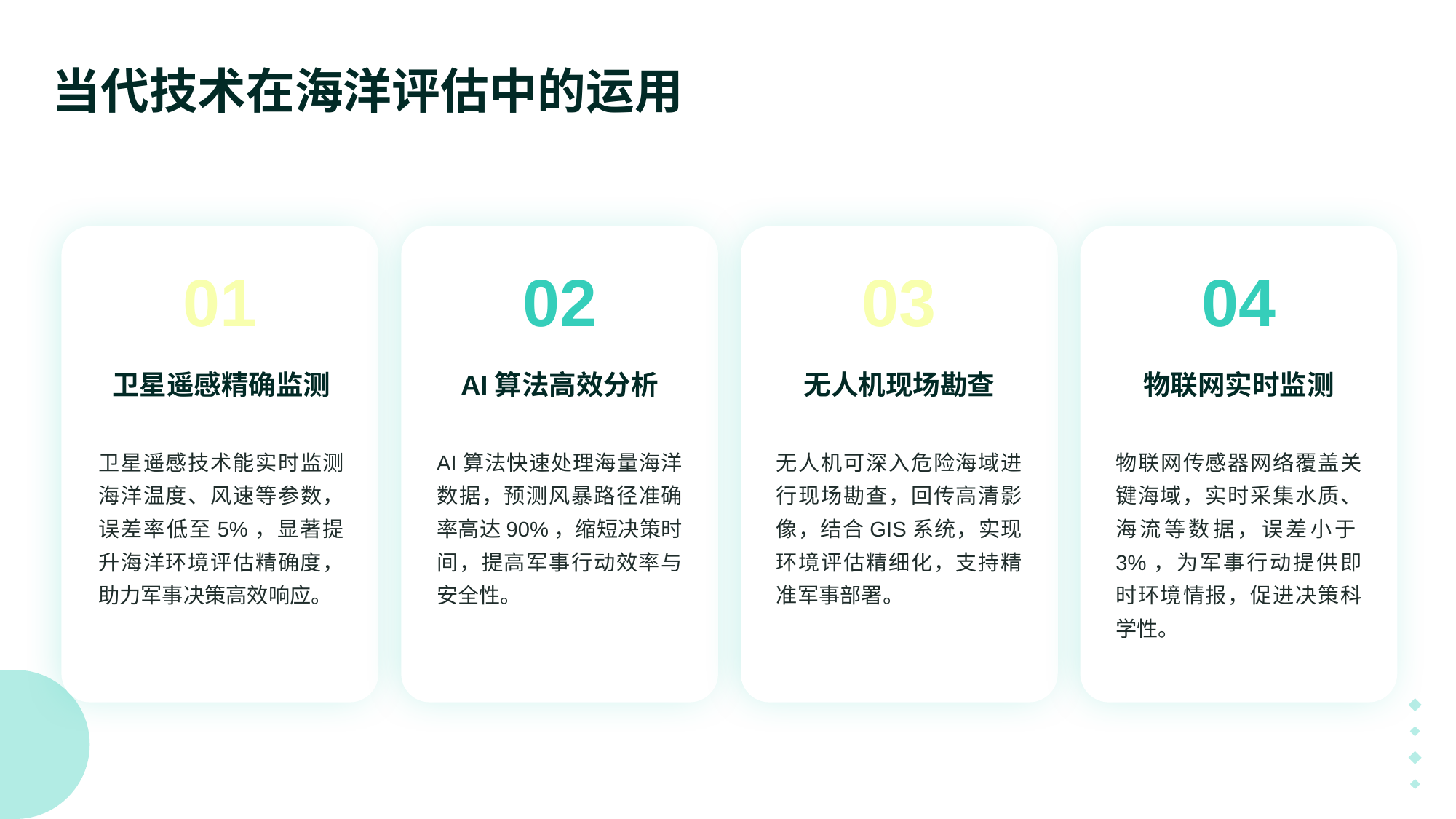

当代技术在海洋评估中的运用

01
04
02
03
卫星遥感精确监测
物联网实时监测
AI算法高效分析
无人机现场勘查
卫星遥感技术能实时监测海洋温度、风速等参数，误差率低至5%，显著提升海洋环境评估精确度，助力军事决策高效响应。
物联网传感器网络覆盖关键海域，实时采集水质、海流等数据，误差小于3%，为军事行动提供即时环境情报，促进决策科学性。
AI算法快速处理海量海洋数据，预测风暴路径准确率高达90%，缩短决策时间，提高军事行动效率与安全性。
无人机可深入危险海域进行现场勘查，回传高清影像，结合GIS系统，实现环境评估精细化，支持精准军事部署。